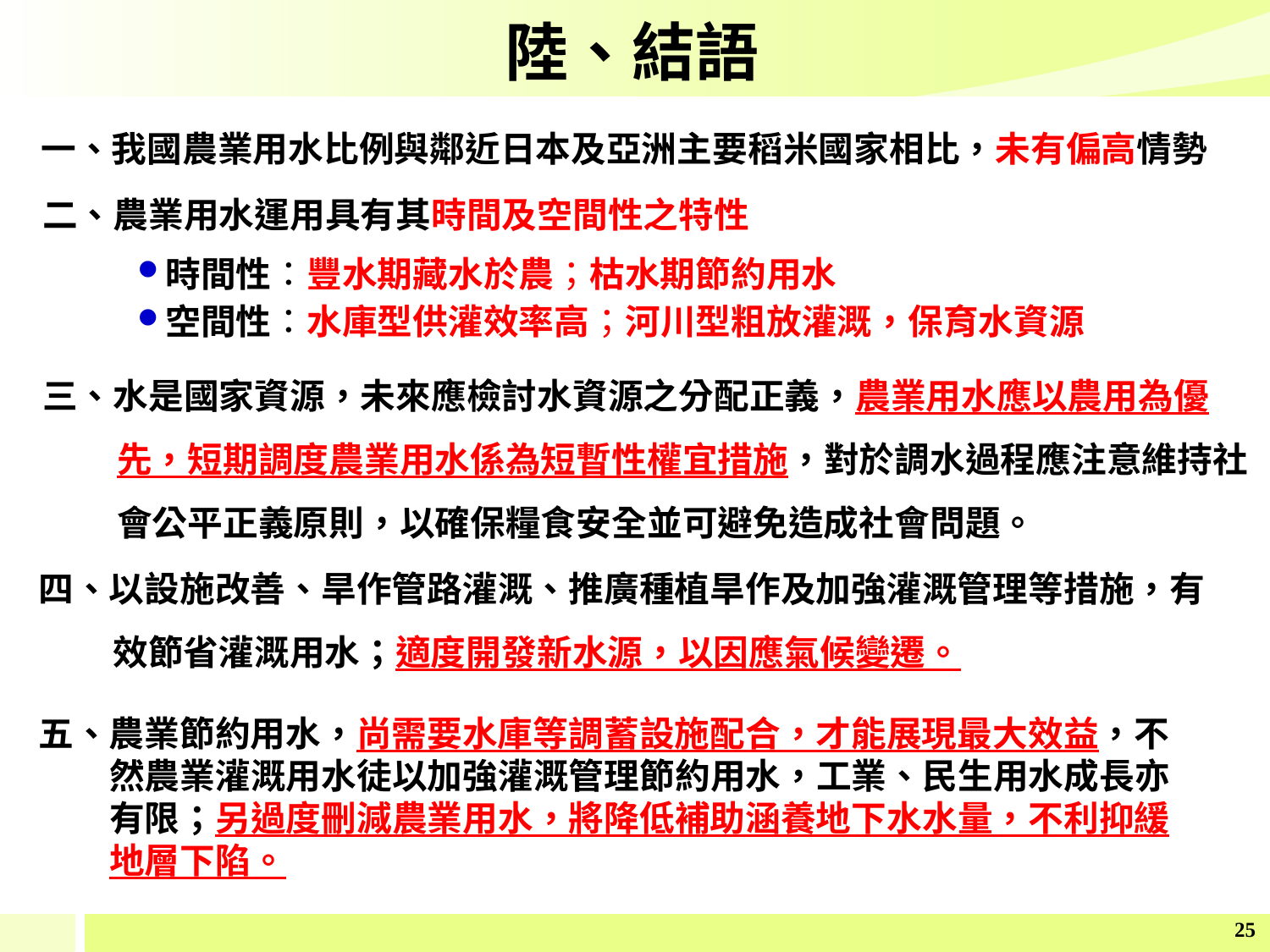

陸、結語
一、我國農業用水比例與鄰近日本及亞洲主要稻米國家相比，未有偏高情勢
二、農業用水運用具有其時間及空間性之特性
時間性：豐水期藏水於農；枯水期節約用水
空間性：水庫型供灌效率高；河川型粗放灌溉，保育水資源
三、水是國家資源，未來應檢討水資源之分配正義，農業用水應以農用為優先，短期調度農業用水係為短暫性權宜措施，對於調水過程應注意維持社會公平正義原則，以確保糧食安全並可避免造成社會問題。
四、以設施改善、旱作管路灌溉、推廣種植旱作及加強灌溉管理等措施，有效節省灌溉用水；適度開發新水源，以因應氣候變遷。
五、農業節約用水，尚需要水庫等調蓄設施配合，才能展現最大效益，不然農業灌溉用水徒以加強灌溉管理節約用水，工業、民生用水成長亦有限；另過度刪減農業用水，將降低補助涵養地下水水量，不利抑緩地層下陷。